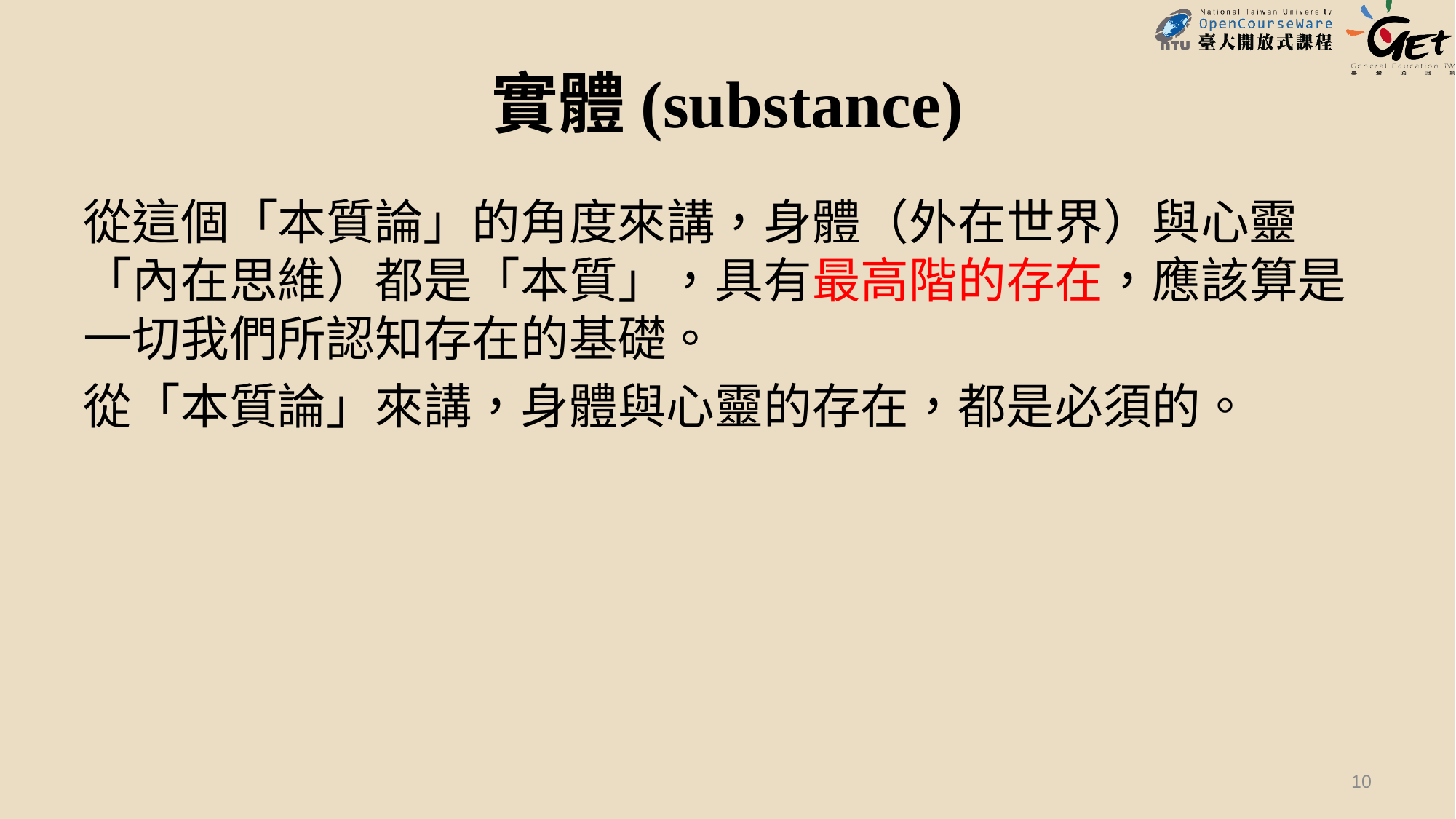

# 實體(substance)
從這個「本質論」的角度來講，身體（外在世界）與心靈「內在思維）都是「本質」，具有最高階的存在，應該算是一切我們所認知存在的基礎。
從「本質論」來講，身體與心靈的存在，都是必須的。
10